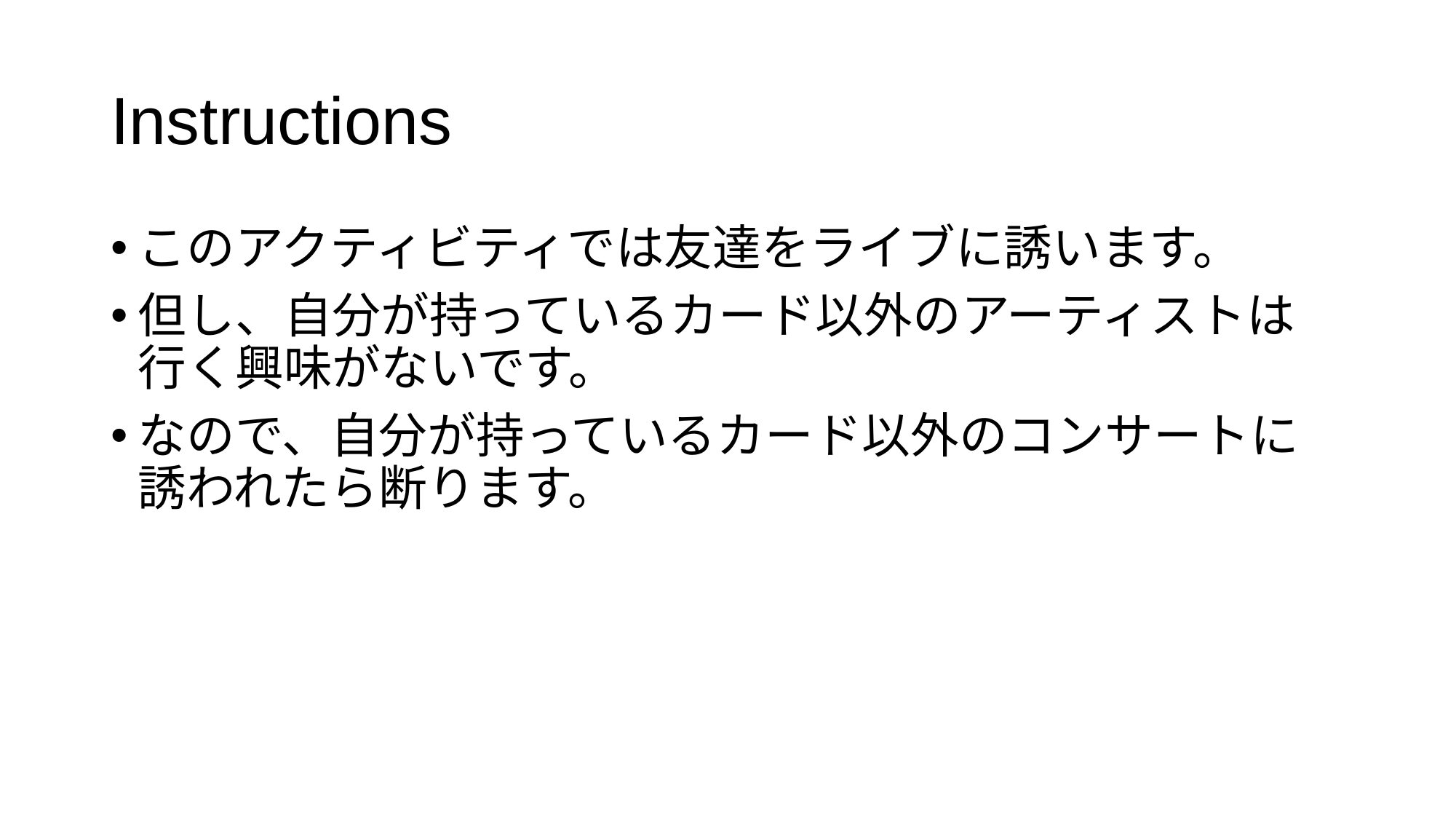

# Instructions
このアクティビティでは友達をライブに誘います。
但し、自分が持っているカード以外のアーティストは行く興味がないです。
なので、自分が持っているカード以外のコンサートに誘われたら断ります。